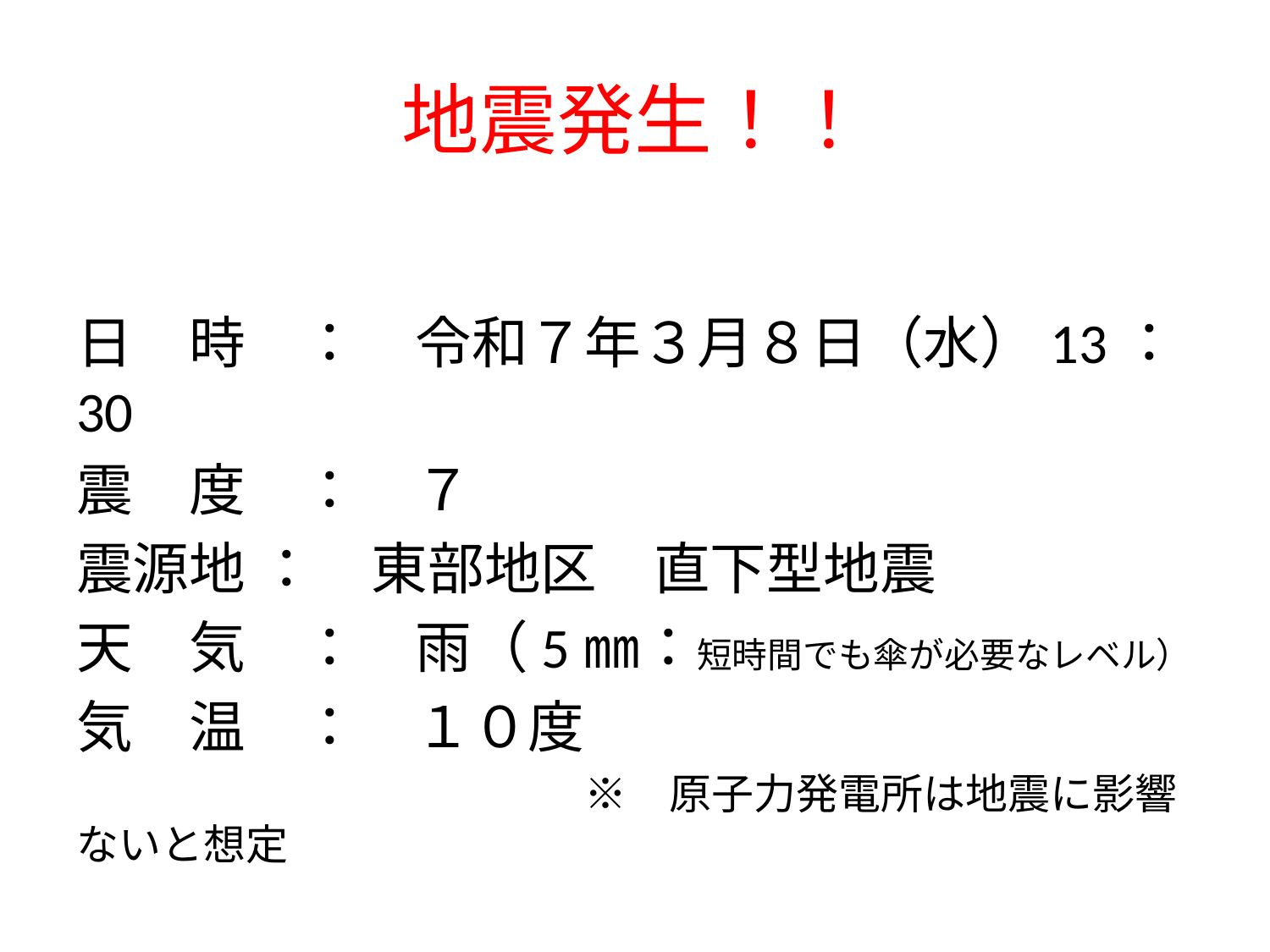

# 地震発生！！

日　時　：　令和７年３月８日（水）13：30
震　度　：　７
震源地 ：　東部地区　直下型地震
天　気　：　雨（5㎜：短時間でも傘が必要なレベル）
気　温　：　１０度
　　　　　　　　　　　　※　原子力発電所は地震に影響ないと想定